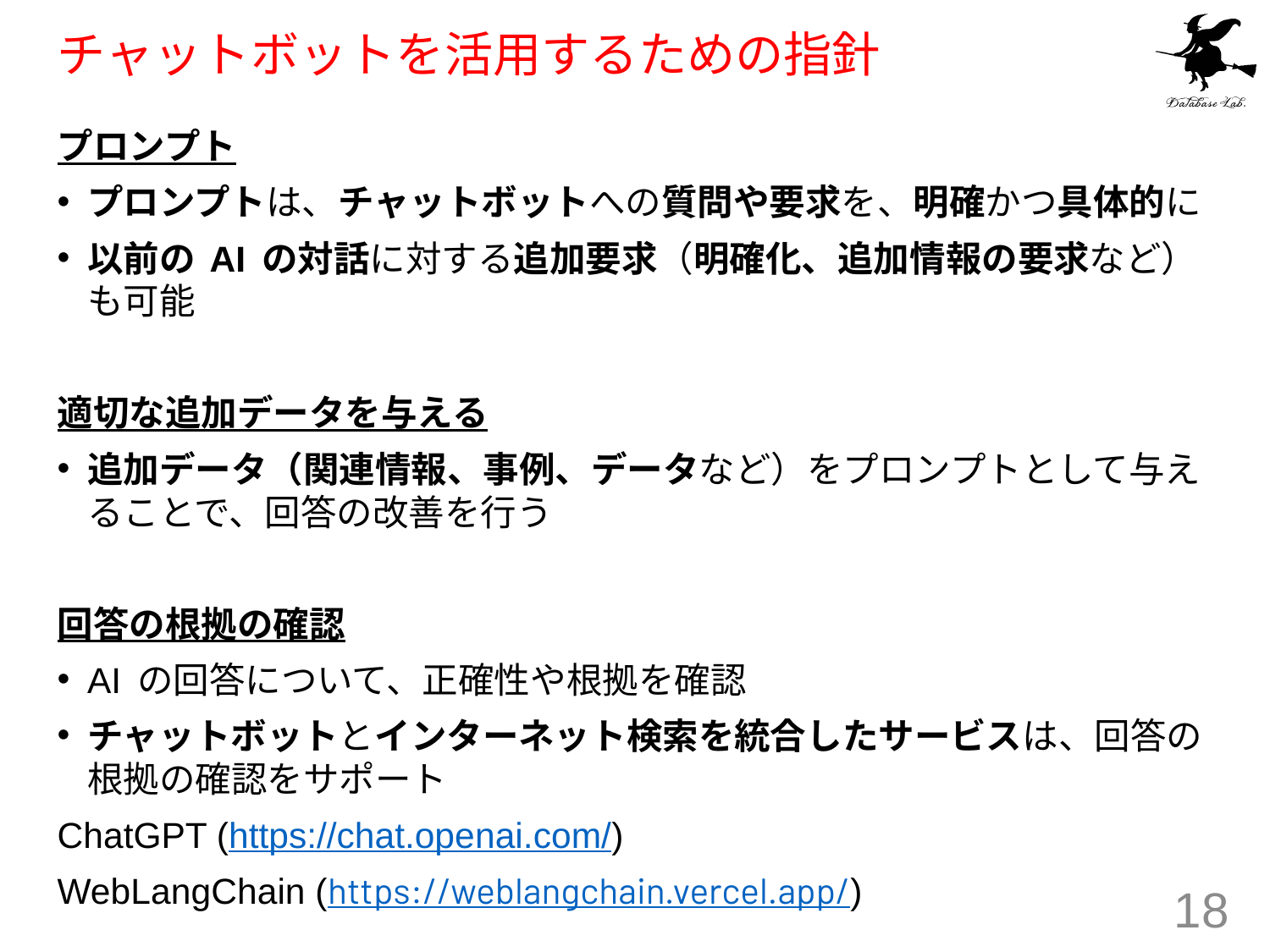

# チャットボットを活用するための指針
プロンプト
プロンプトは、チャットボットへの質問や要求を、明確かつ具体的に
以前の AI の対話に対する追加要求（明確化、追加情報の要求など）も可能

適切な追加データを与える
追加データ（関連情報、事例、データなど）をプロンプトとして与えることで、回答の改善を行う

回答の根拠の確認
AI の回答について、正確性や根拠を確認
チャットボットとインターネット検索を統合したサービスは、回答の根拠の確認をサポート
ChatGPT (https://chat.openai.com/)
WebLangChain (https://weblangchain.vercel.app/)

18